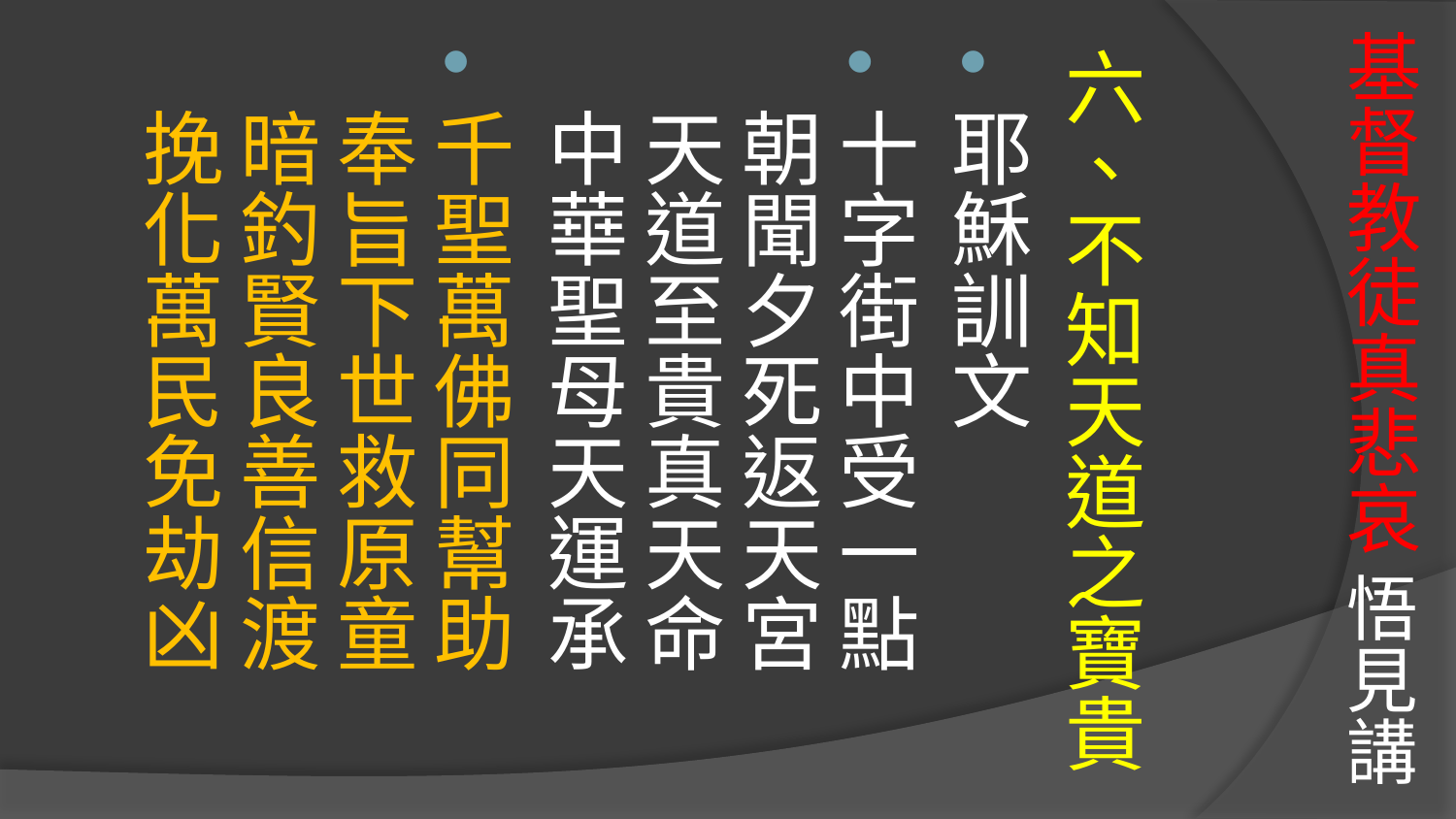

# 基督教徒真悲哀 悟見講
六、不知天道之寶貴
耶穌訓文
十字街中受一點　朝聞夕死返天宮　
天道至貴真天命　中華聖母天運承
千聖萬佛同幫助　奉旨下世救原童　
暗釣賢良善信渡　挽化萬民免劫凶